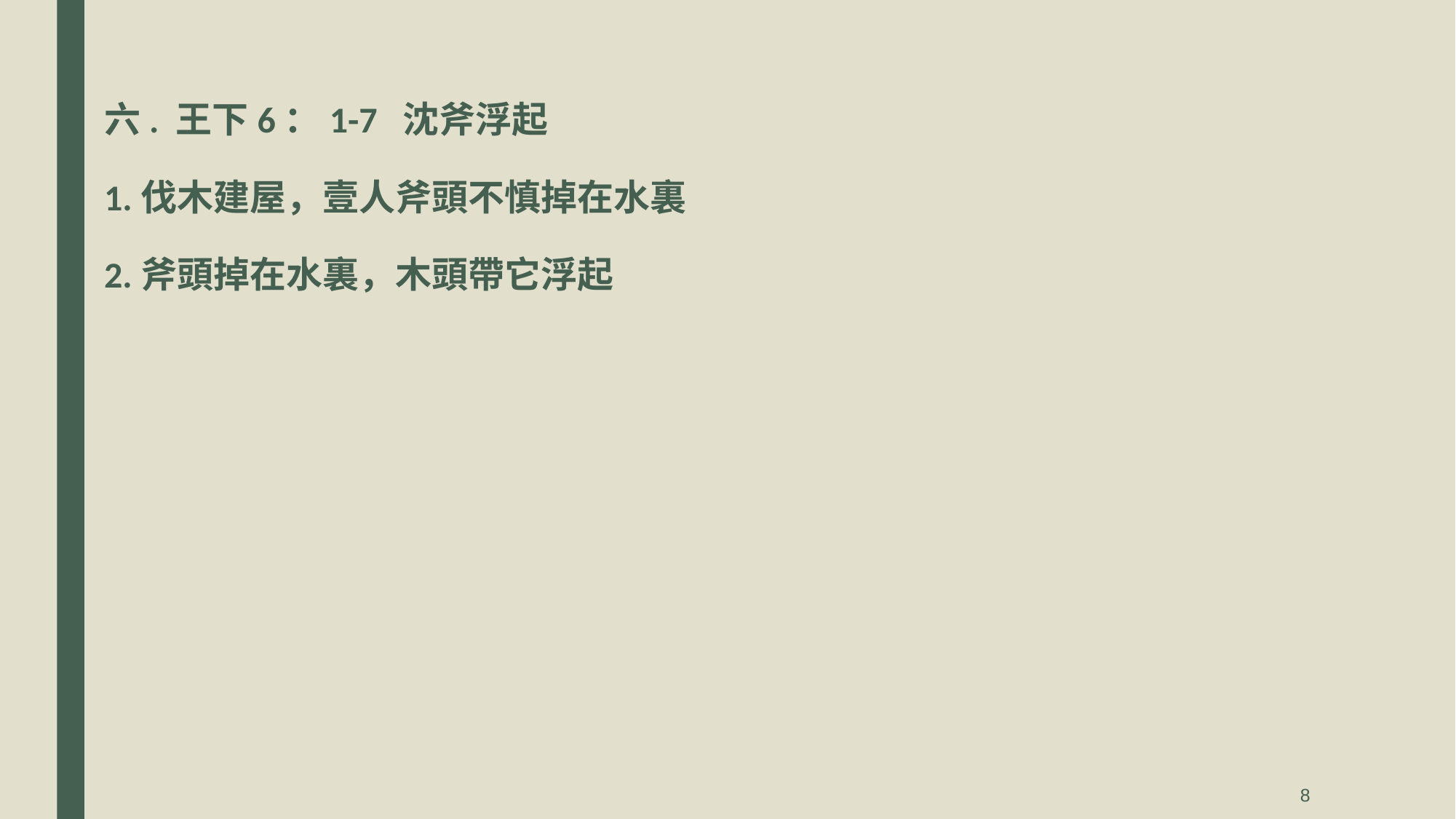

六. 王下6：1-7  沈斧浮起
1.伐木建屋，壹人斧頭不慎掉在水裏
2.斧頭掉在水裏，木頭帶它浮起

8